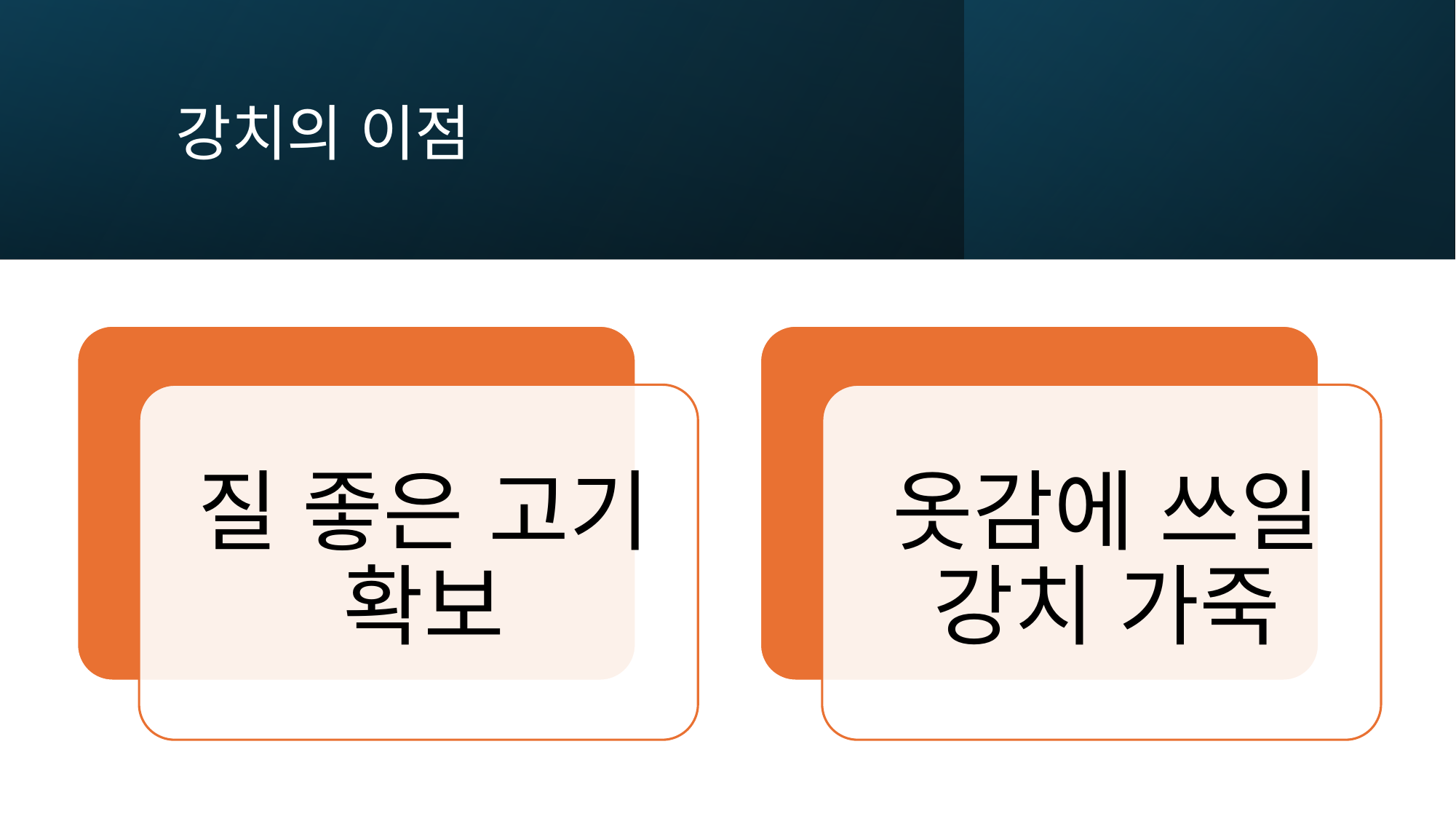

# 강치의 이점
질 좋은 고기 확보
옷감에 쓰일 강치 가죽